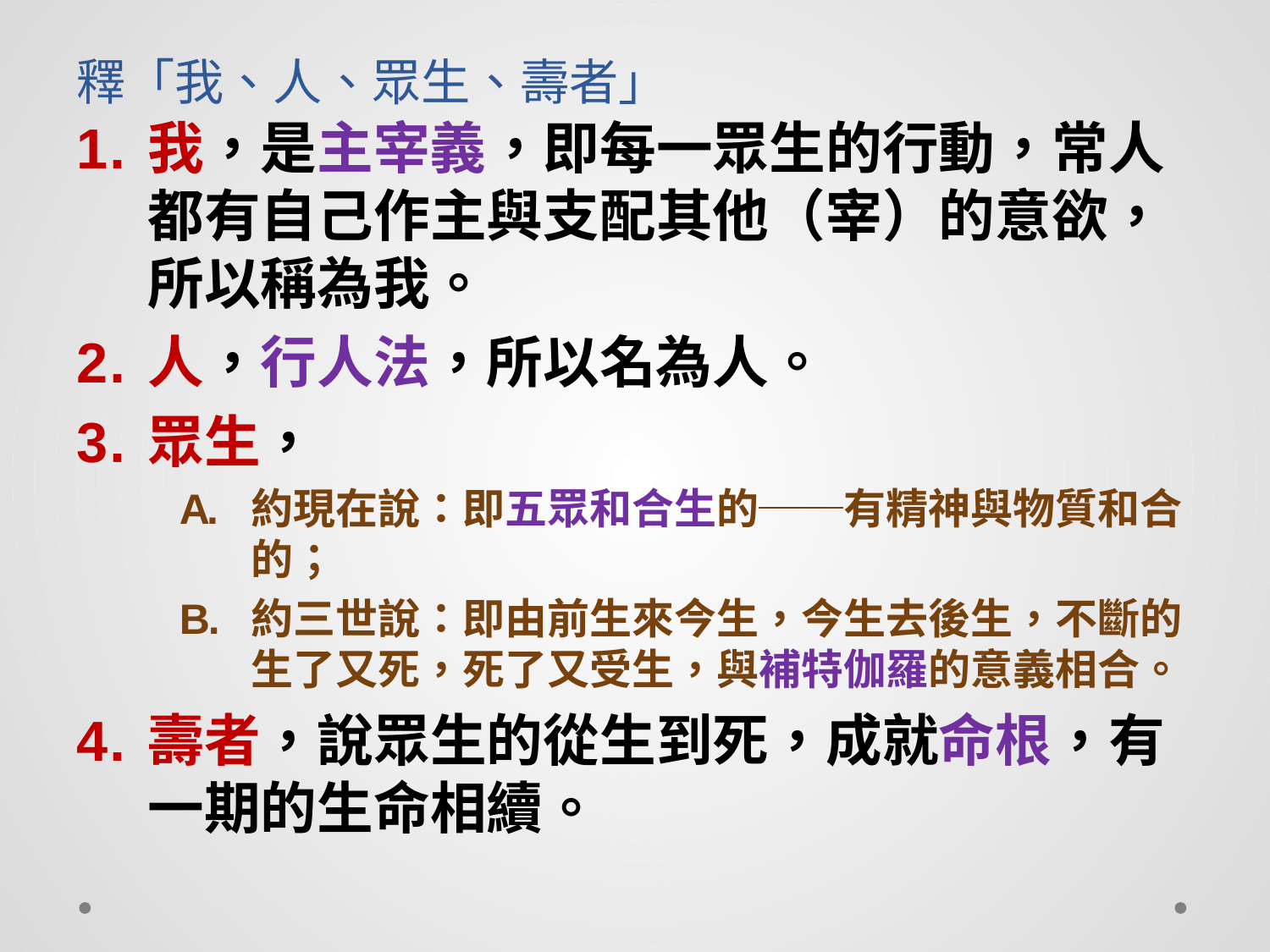

# 釋「我、人、眾生、壽者」
我，是主宰義，即每一眾生的行動，常人都有自己作主與支配其他（宰）的意欲，所以稱為我。
人，行人法，所以名為人。
眾生，
約現在說：即五眾和合生的──有精神與物質和合的；
約三世說：即由前生來今生，今生去後生，不斷的生了又死，死了又受生，與補特伽羅的意義相合。
壽者，說眾生的從生到死，成就命根，有一期的生命相續。